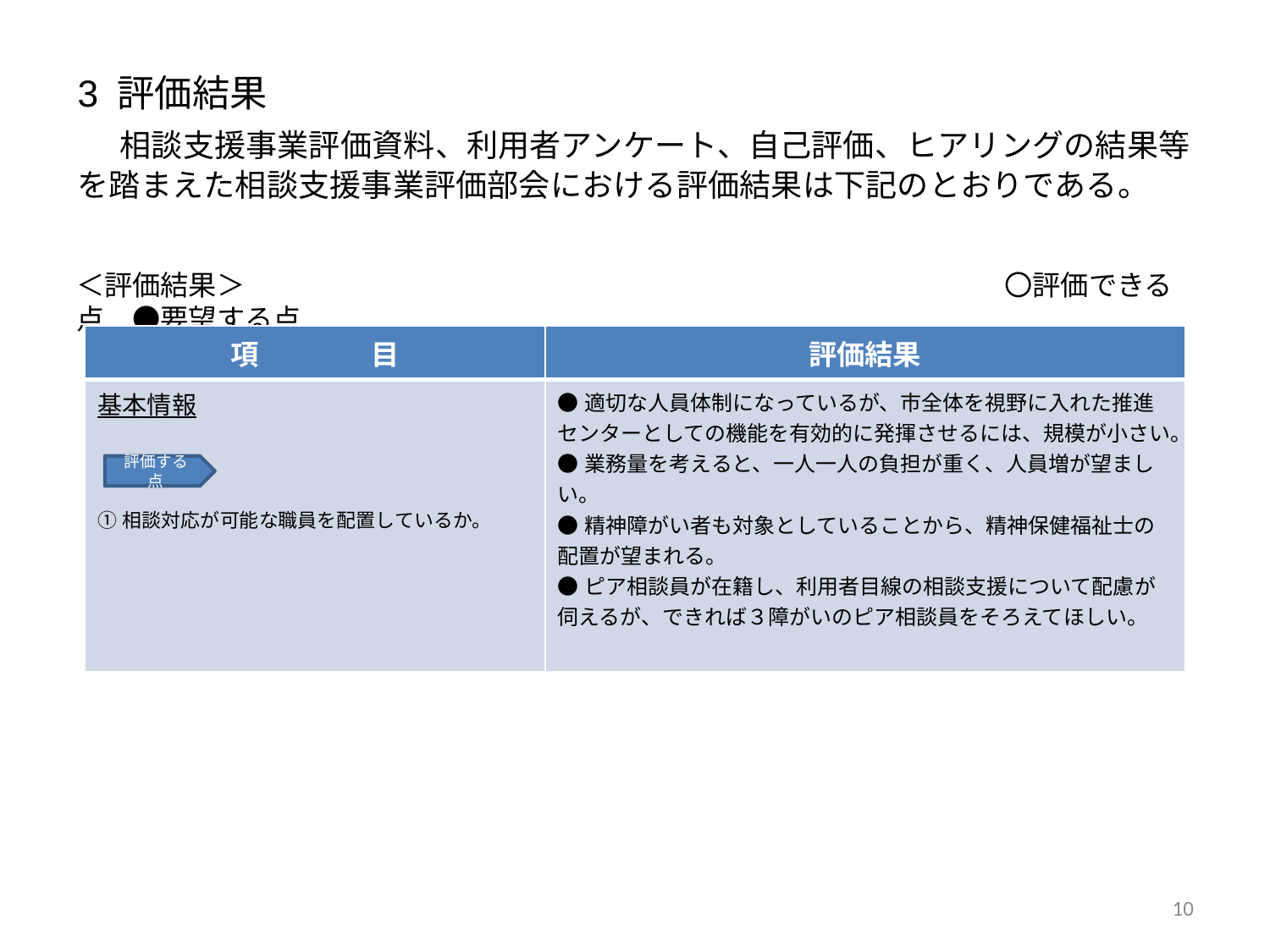

# 3 評価結果 　相談支援事業評価資料、利用者アンケート、自己評価、ヒアリングの結果等を踏まえた相談支援事業評価部会における評価結果は下記のとおりである。

＜評価結果＞　　　　　　　　　　　　　　　　　　　　　　　　　　　〇評価できる点　●要望する点

| 項　　　　目 | 評価結果 |
| --- | --- |
| 基本情報 ①相談対応が可能な職員を配置しているか。 | ●適切な人員体制になっているが、市全体を視野に入れた推進センターとしての機能を有効的に発揮させるには、規模が小さい。 ●業務量を考えると、一人一人の負担が重く、人員増が望ましい。 ●精神障がい者も対象としていることから、精神保健福祉士の配置が望まれる。 ●ピア相談員が在籍し、利用者目線の相談支援について配慮が伺えるが、できれば３障がいのピア相談員をそろえてほしい。 |
評価する点
10